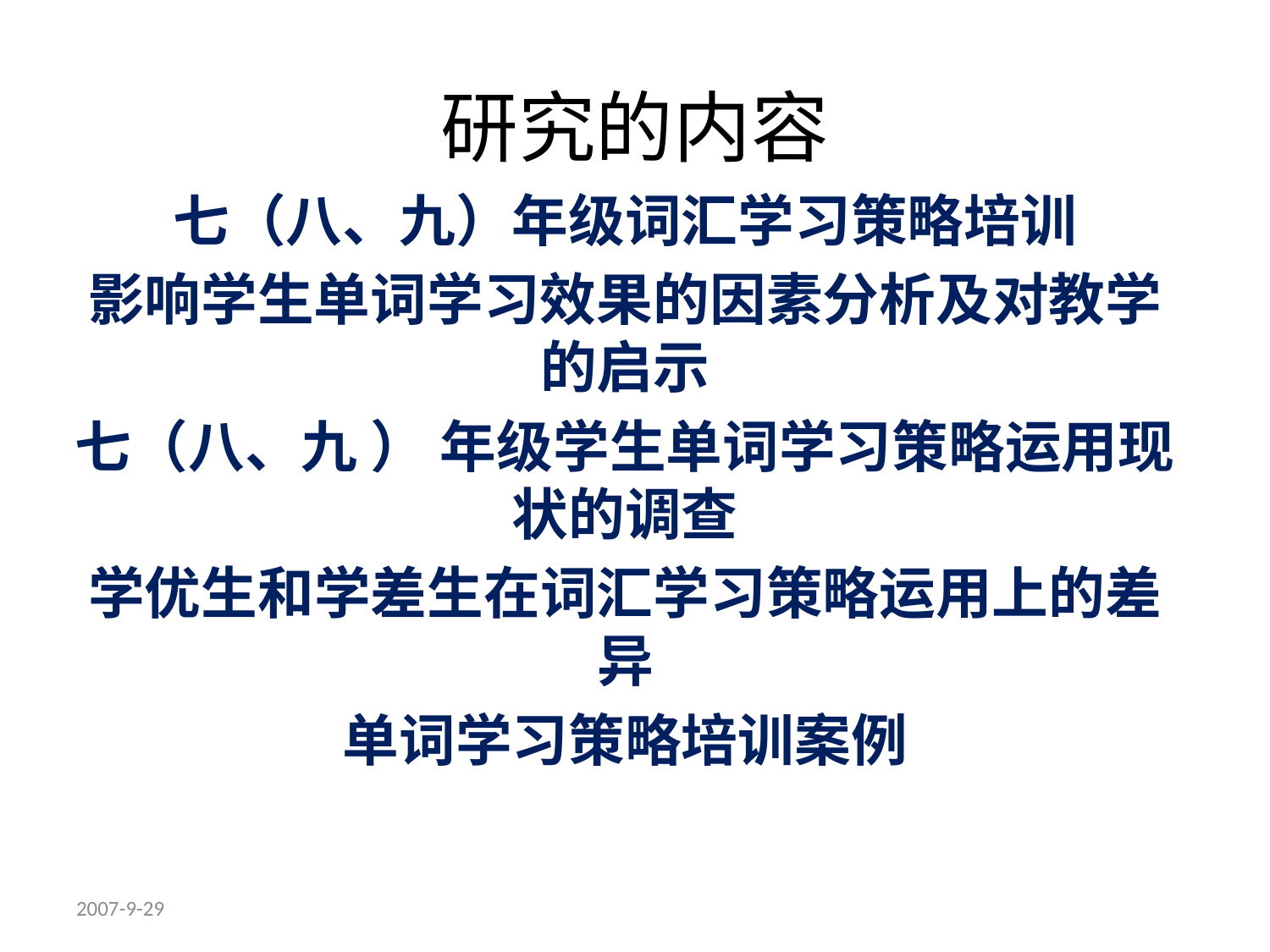

# 研究的内容
七（八、九）年级词汇学习策略培训
影响学生单词学习效果的因素分析及对教学的启示
七（八、九 ） 年级学生单词学习策略运用现状的调查
学优生和学差生在词汇学习策略运用上的差异
单词学习策略培训案例

2007-9-29